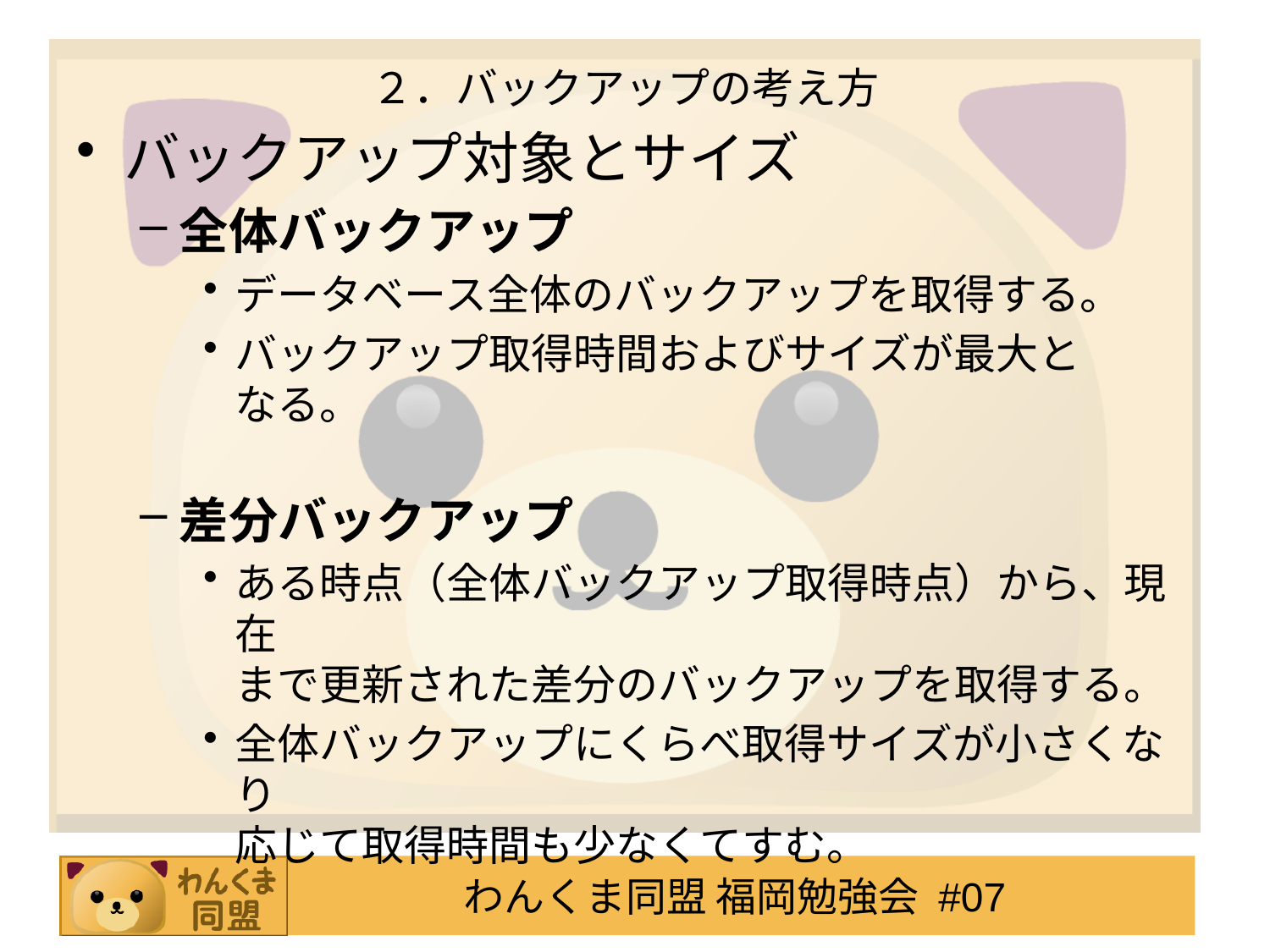

# ２．バックアップの考え方
バックアップ対象とサイズ
全体バックアップ
データベース全体のバックアップを取得する。
バックアップ取得時間およびサイズが最大と
なる。
差分バックアップ
ある時点（全体バックアップ取得時点）から、現在
まで更新された差分のバックアップを取得する。
全体バックアップにくらべ取得サイズが小さくなり
応じて取得時間も少なくてすむ。